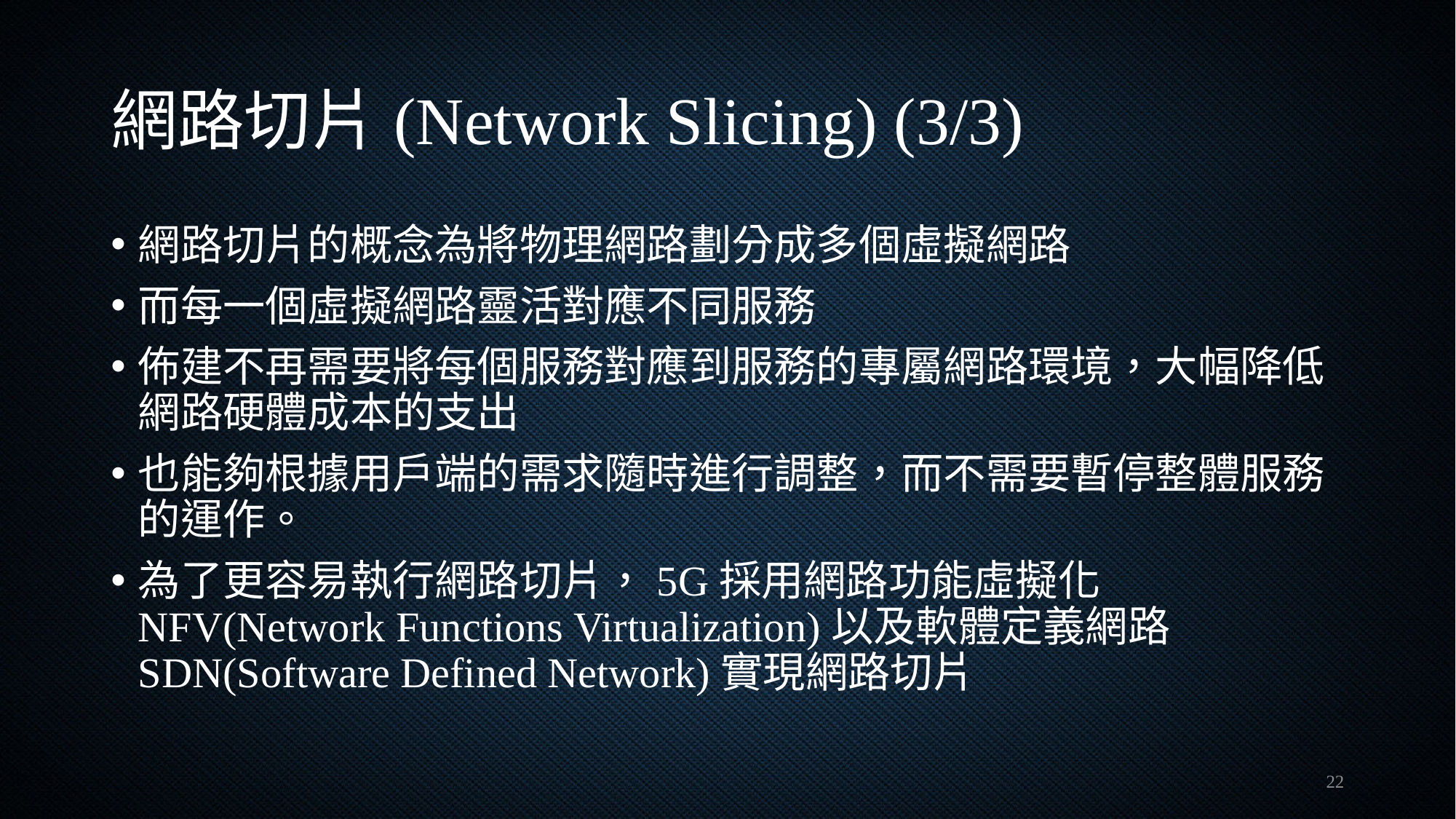

# 網路切片(Network Slicing) (3/3)
網路切片的概念為將物理網路劃分成多個虛擬網路
而每一個虛擬網路靈活對應不同服務
佈建不再需要將每個服務對應到服務的專屬網路環境，大幅降低網路硬體成本的支出
也能夠根據用戶端的需求隨時進行調整，而不需要暫停整體服務的運作。
為了更容易執行網路切片，5G採用網路功能虛擬化NFV(Network Functions Virtualization)以及軟體定義網路SDN(Software Defined Network)實現網路切片
22